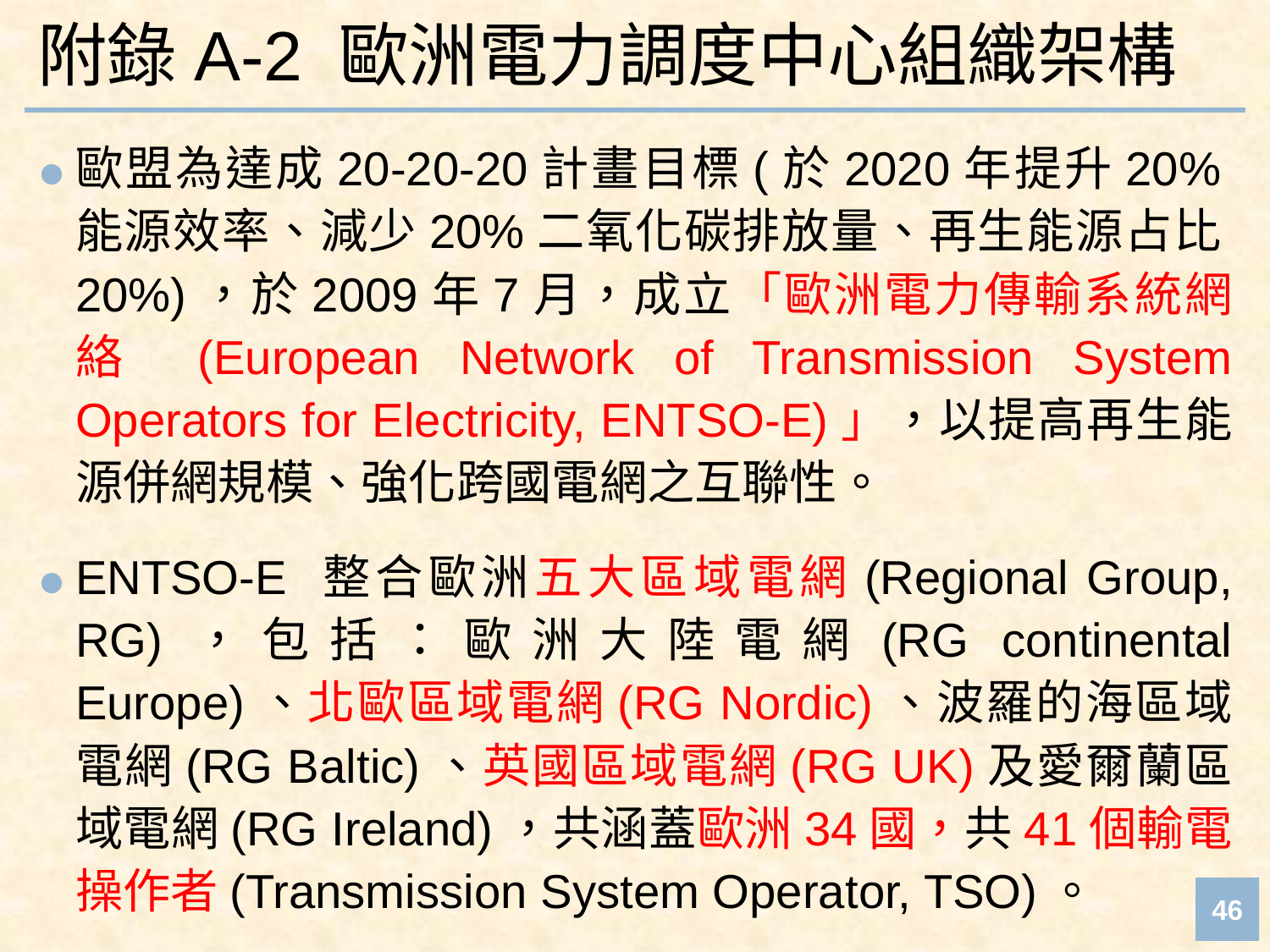

# 附錄A-2 歐洲電力調度中心組織架構
歐盟為達成20-20-20計畫目標(於2020年提升20%能源效率、減少20%二氧化碳排放量、再生能源占比20%)，於2009年7月，成立「歐洲電力傳輸系統網絡 (European Network of Transmission System Operators for Electricity, ENTSO-E)」，以提高再生能源併網規模、強化跨國電網之互聯性。
ENTSO-E 整合歐洲五大區域電網(Regional Group, RG)，包括：歐洲大陸電網(RG continental Europe)、北歐區域電網(RG Nordic)、波羅的海區域電網(RG Baltic)、英國區域電網(RG UK)及愛爾蘭區域電網(RG Ireland)，共涵蓋歐洲34國，共41個輸電操作者(Transmission System Operator, TSO)。
46